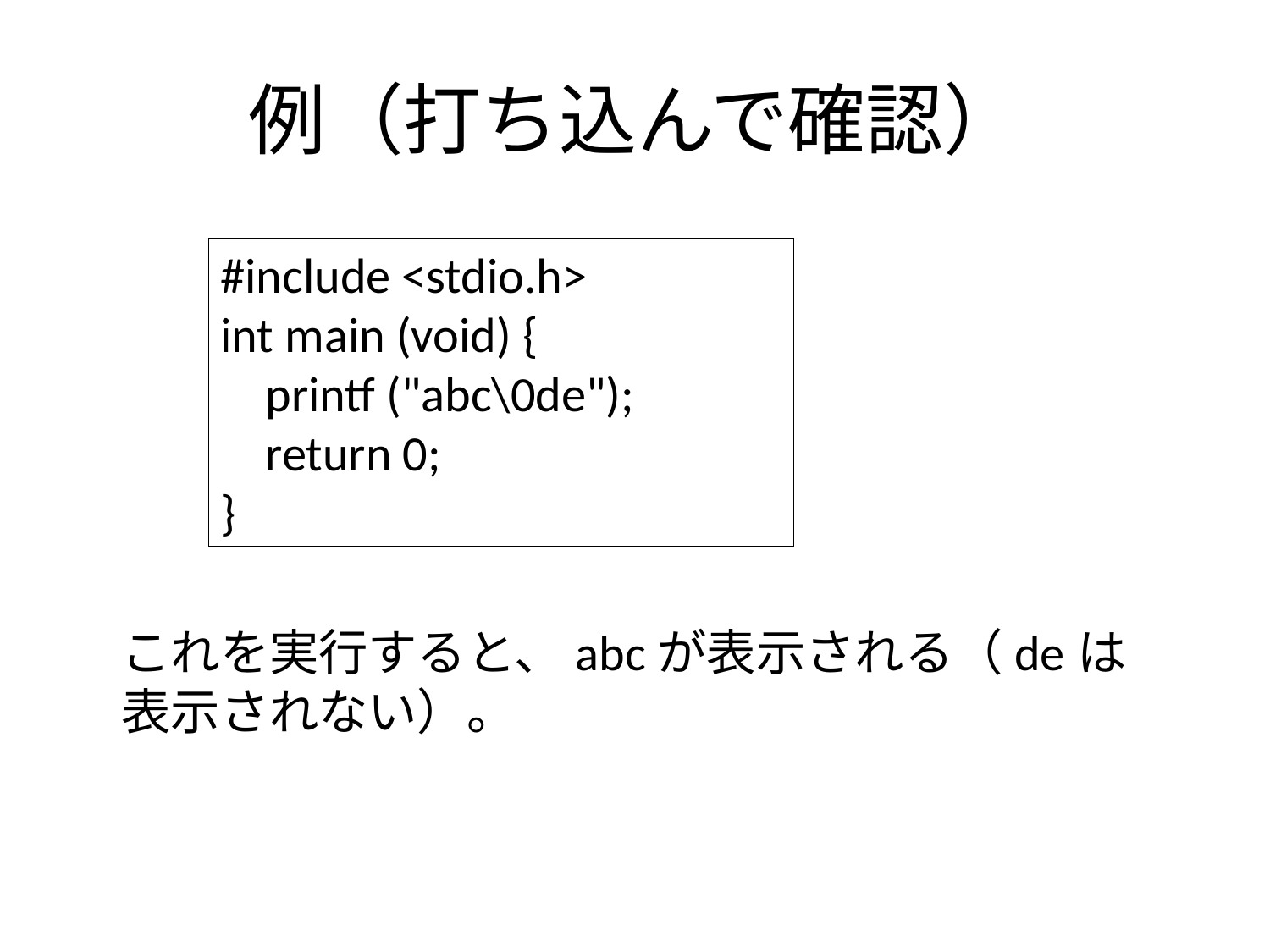

# 例（打ち込んで確認）
#include <stdio.h>
int main (void) {
    printf ("abc\0de");
    return 0;
}
これを実行すると、abcが表示される（deは表示されない）。